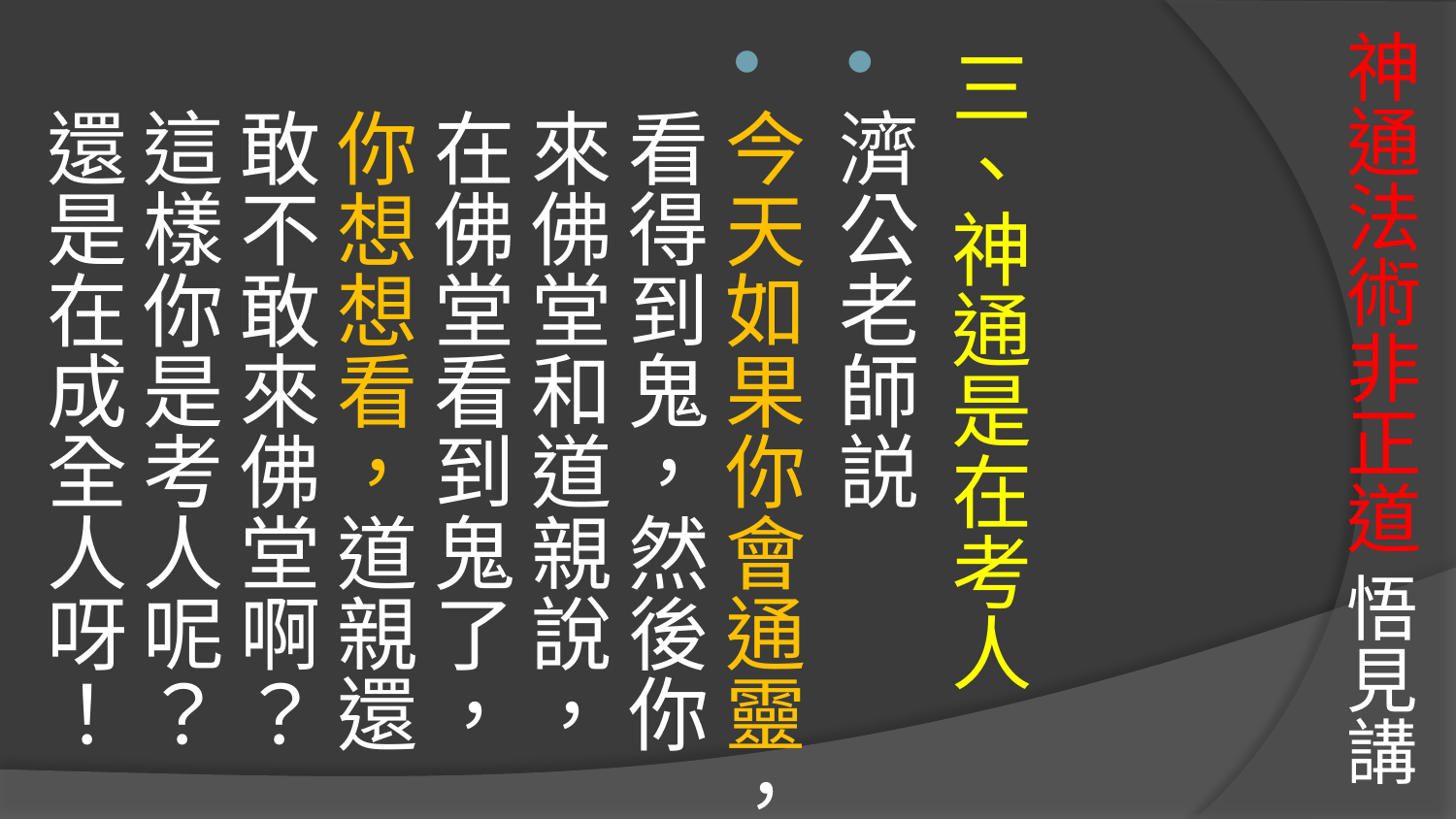

# 神通法術非正道 悟見講
三、神通是在考人
濟公老師説
今天如果你會通靈，看得到鬼，然後你來佛堂和道親說，在佛堂看到鬼了，你想想看，道親還敢不敢來佛堂啊？這樣你是考人呢？還是在成全人呀！